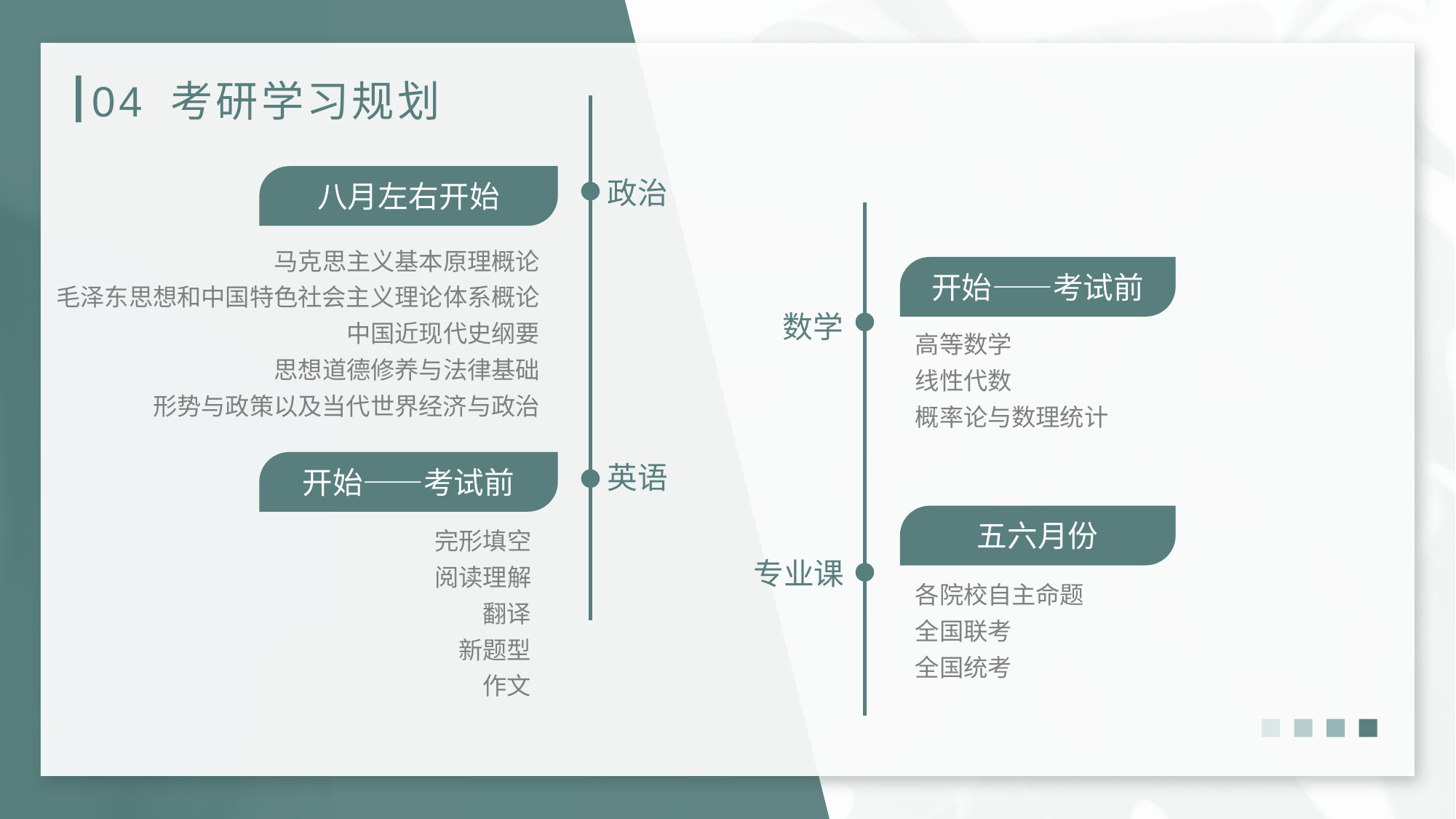

# 04 考研学习规划

八月左右开始
政治

马克思主义基本原理概论
毛泽东思想和中国特色社会主义理论体系概论
中国近现代史纲要
思想道德修养与法律基础
形势与政策以及当代世界经济与政治

开始——考试前
数学

高等数学
线性代数
概率论与数理统计

开始——考试前
英语

五六月份
完形填空
阅读理解
翻译
新题型
作文
专业课

各院校自主命题
全国联考
全国统考